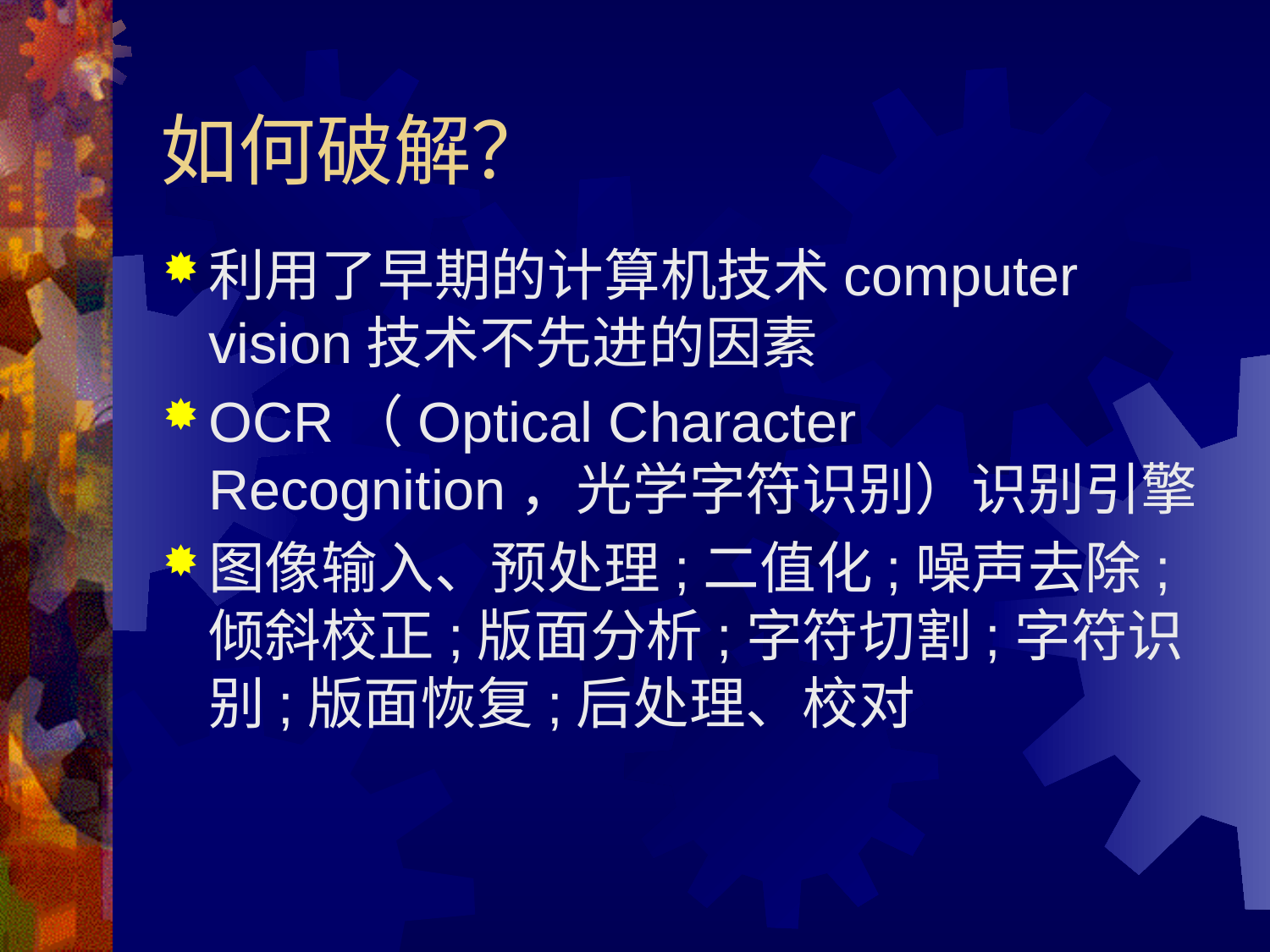

# 如何破解？
利用了早期的计算机技术computer vision技术不先进的因素
OCR（Optical Character Recognition，光学字符识别）识别引擎
图像输入、预处理;二值化;噪声去除;倾斜校正;版面分析;字符切割;字符识别;版面恢复;后处理、校对